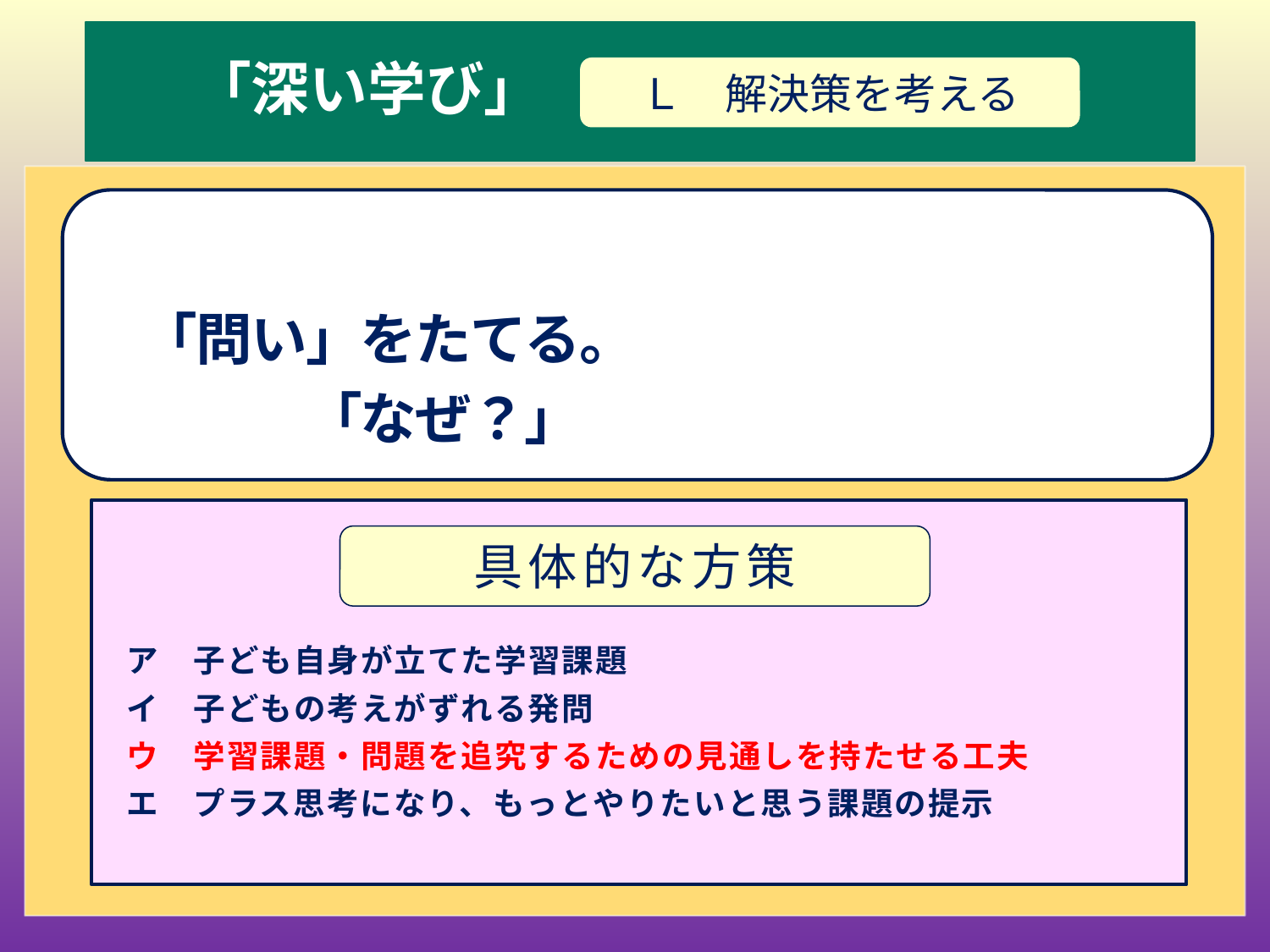

# 「深い学び」
Ｌ　解決策を考える

授業改善の視点
　「問い」をたてる。
　　　　「なぜ？」

ア　子ども自身が立てた学習課題
イ　子どもの考えがずれる発問
ウ　学習課題・問題を追究するための見通しを持たせる工夫
エ　プラス思考になり、もっとやりたいと思う課題の提示
具体的な方策